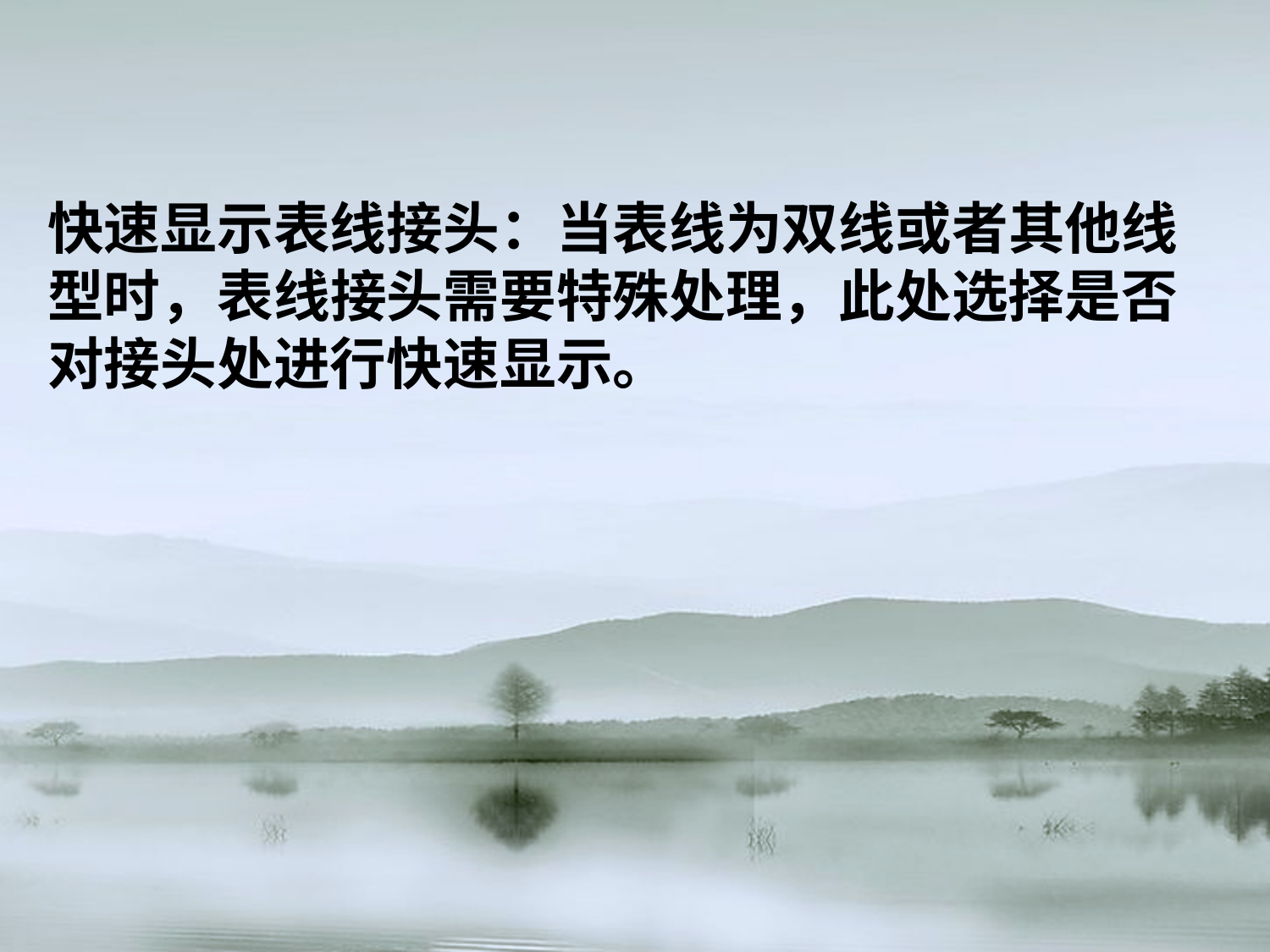

#
快速显示表线接头：当表线为双线或者其他线型时，表线接头需要特殊处理，此处选择是否对接头处进行快速显示。